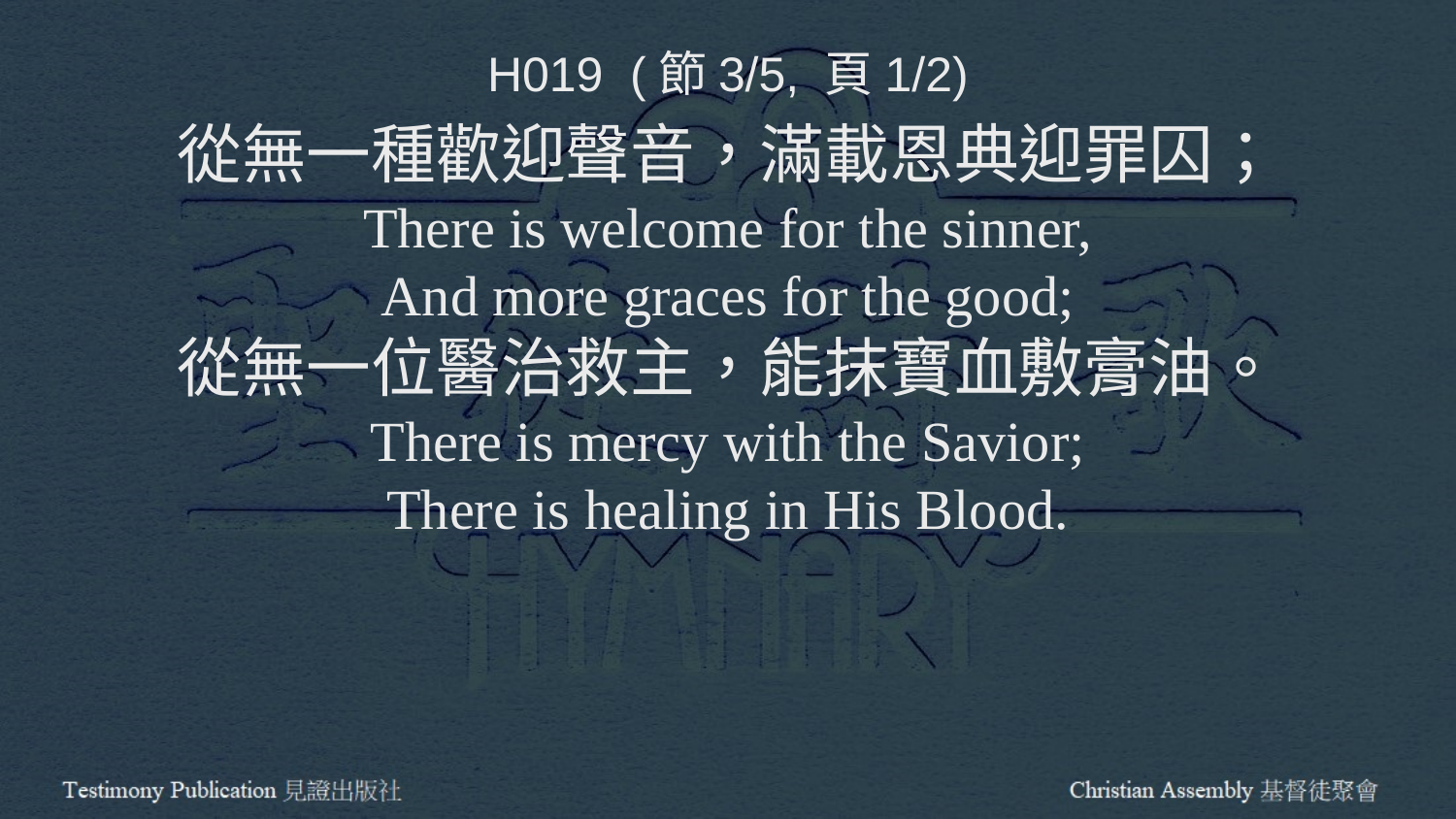

H019  (節3/5, 頁1/2)
從無一種歡迎聲音，滿載恩典迎罪囚；
There is welcome for the sinner,
And more graces for the good;
從無一位醫治救主，能抹寶血敷膏油。
There is mercy with the Savior;
There is healing in His Blood.